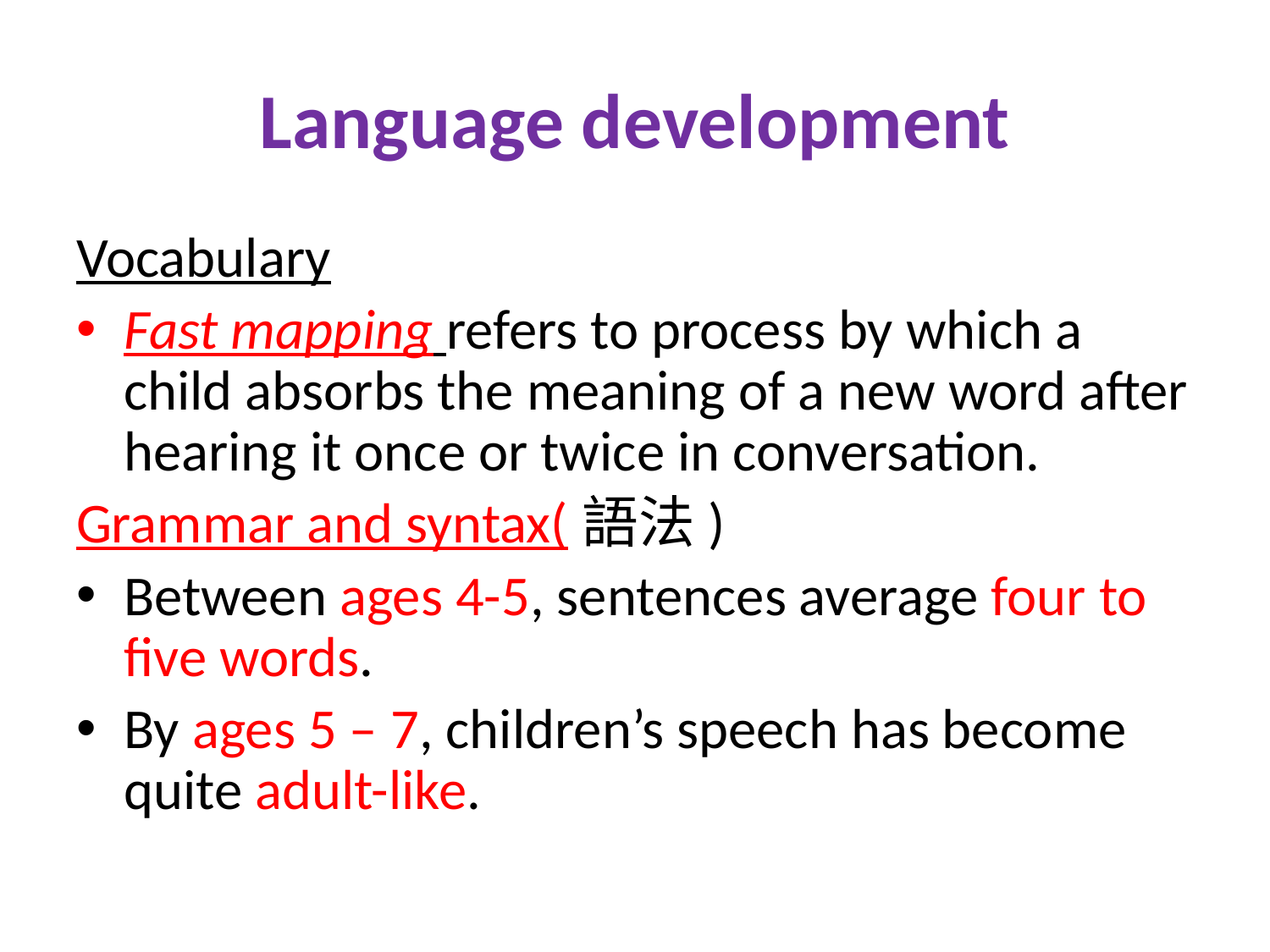

# Language development
Vocabulary
Fast mapping refers to process by which a child absorbs the meaning of a new word after hearing it once or twice in conversation.
Grammar and syntax(語法)
Between ages 4-5, sentences average four to five words.
By ages 5 – 7, children’s speech has become quite adult-like.